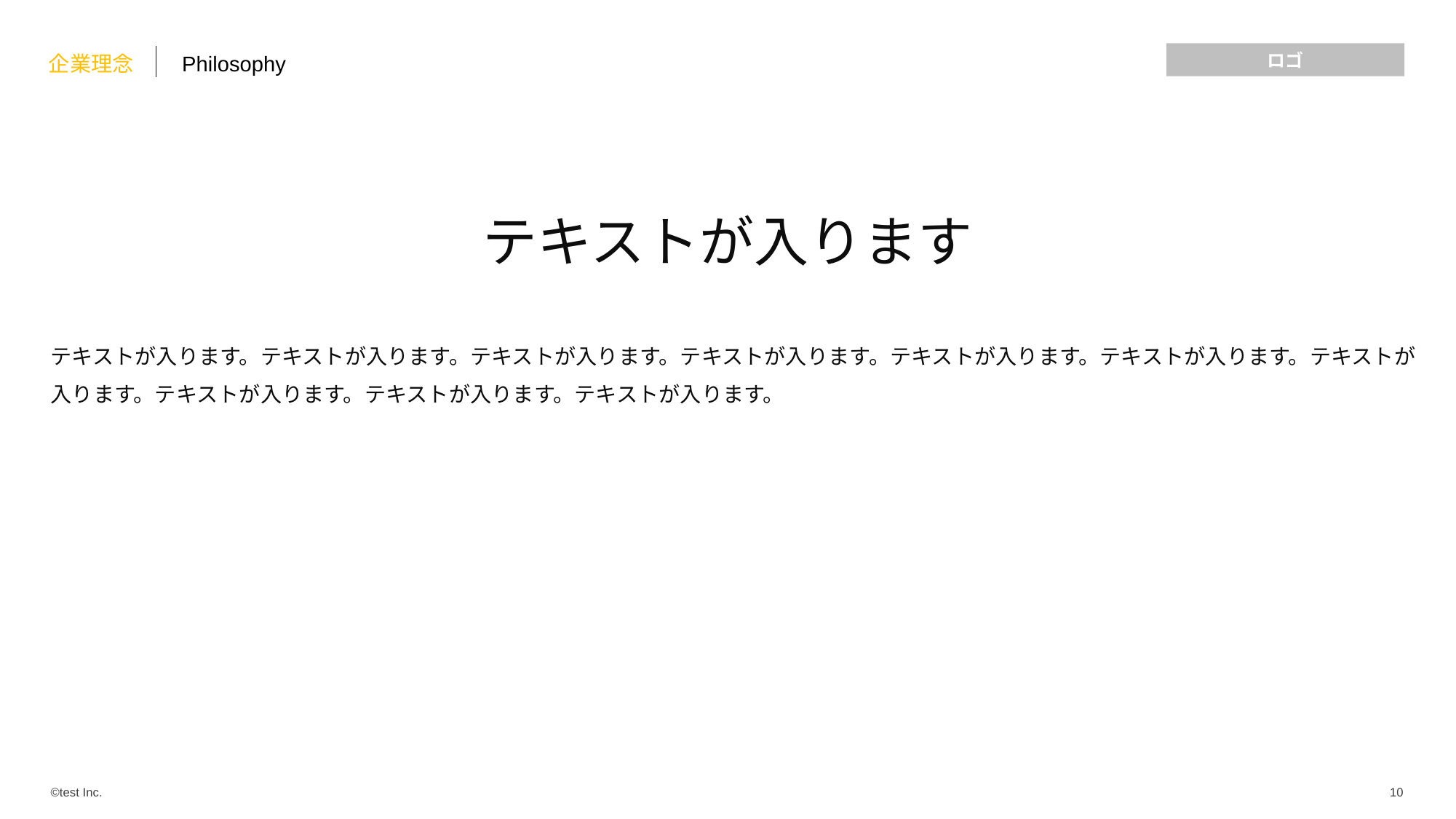

# 企業理念
Philosophy
テキストが入ります
テキストが入ります。テキストが入ります。テキストが入ります。テキストが入ります。テキストが入ります。テキストが入ります。テキストが入ります。テキストが入ります。テキストが入ります。テキストが入ります。